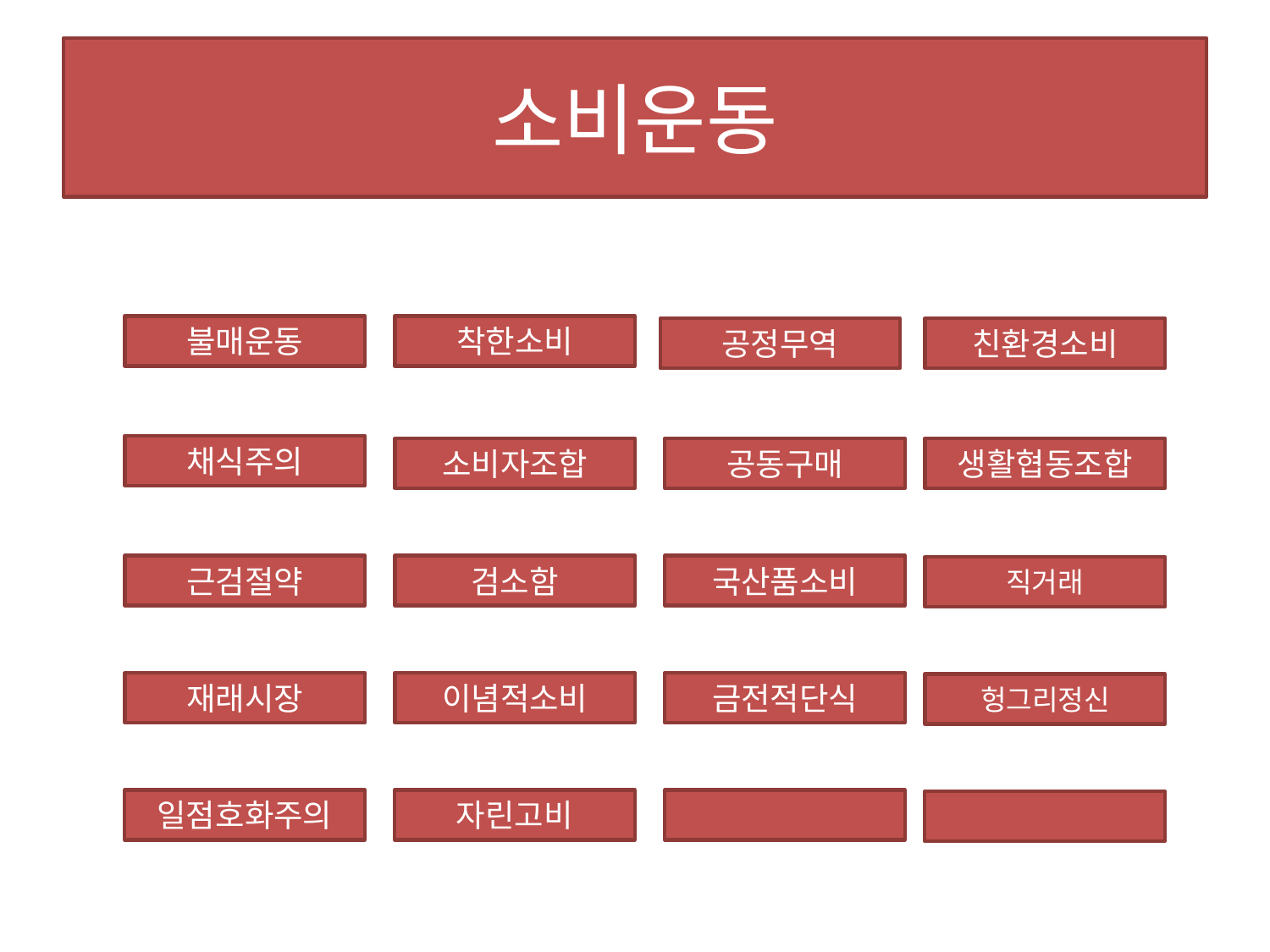

# 소비운동
불매운동
착한소비
공정무역
친환경소비
채식주의
소비자조합
생활협동조합
공동구매
국산품소비
근검절약
검소함
직거래
금전적단식
재래시장
이념적소비
헝그리정신

일점호화주의
자린고비